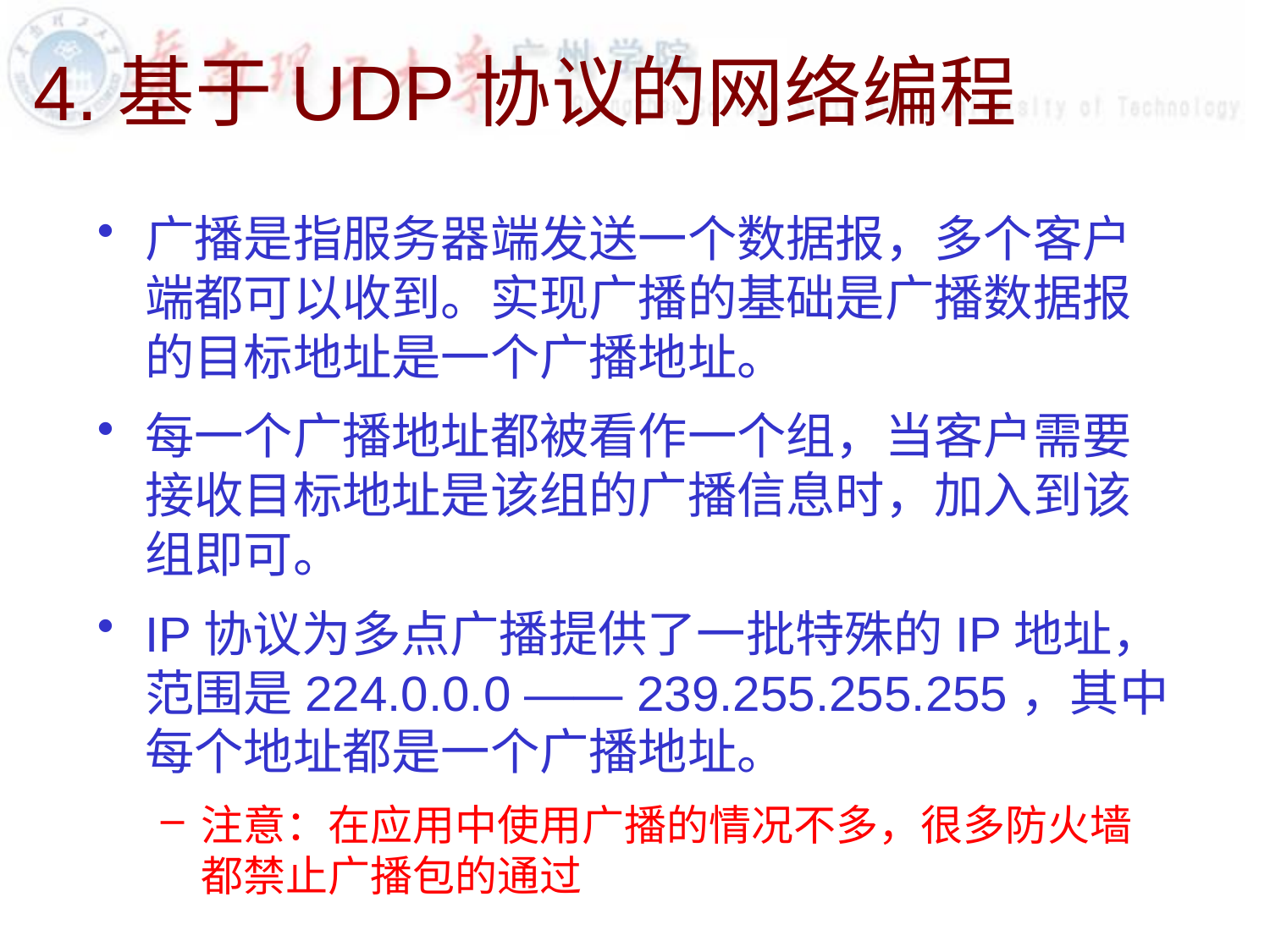

# 4.基于UDP协议的网络编程
广播是指服务器端发送一个数据报，多个客户端都可以收到。实现广播的基础是广播数据报的目标地址是一个广播地址。
每一个广播地址都被看作一个组，当客户需要接收目标地址是该组的广播信息时，加入到该组即可。
IP协议为多点广播提供了一批特殊的IP地址，范围是224.0.0.0 —— 239.255.255.255，其中每个地址都是一个广播地址。
注意：在应用中使用广播的情况不多，很多防火墙都禁止广播包的通过